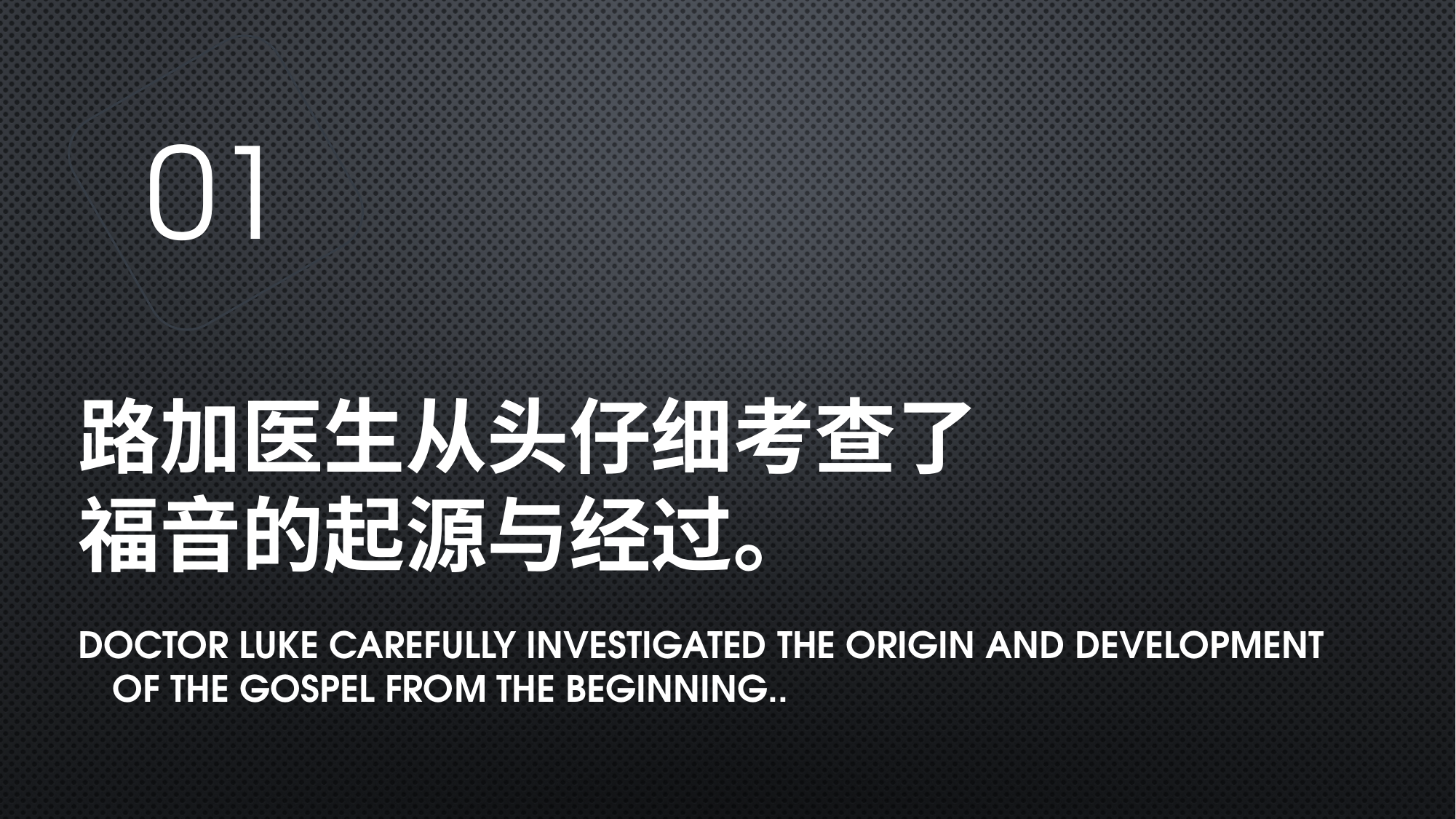

01
# 路加医生从头仔细考查了 福音的起源与经过。
Doctor Luke carefully investigated the origin and development of the Gospel from the beginning..